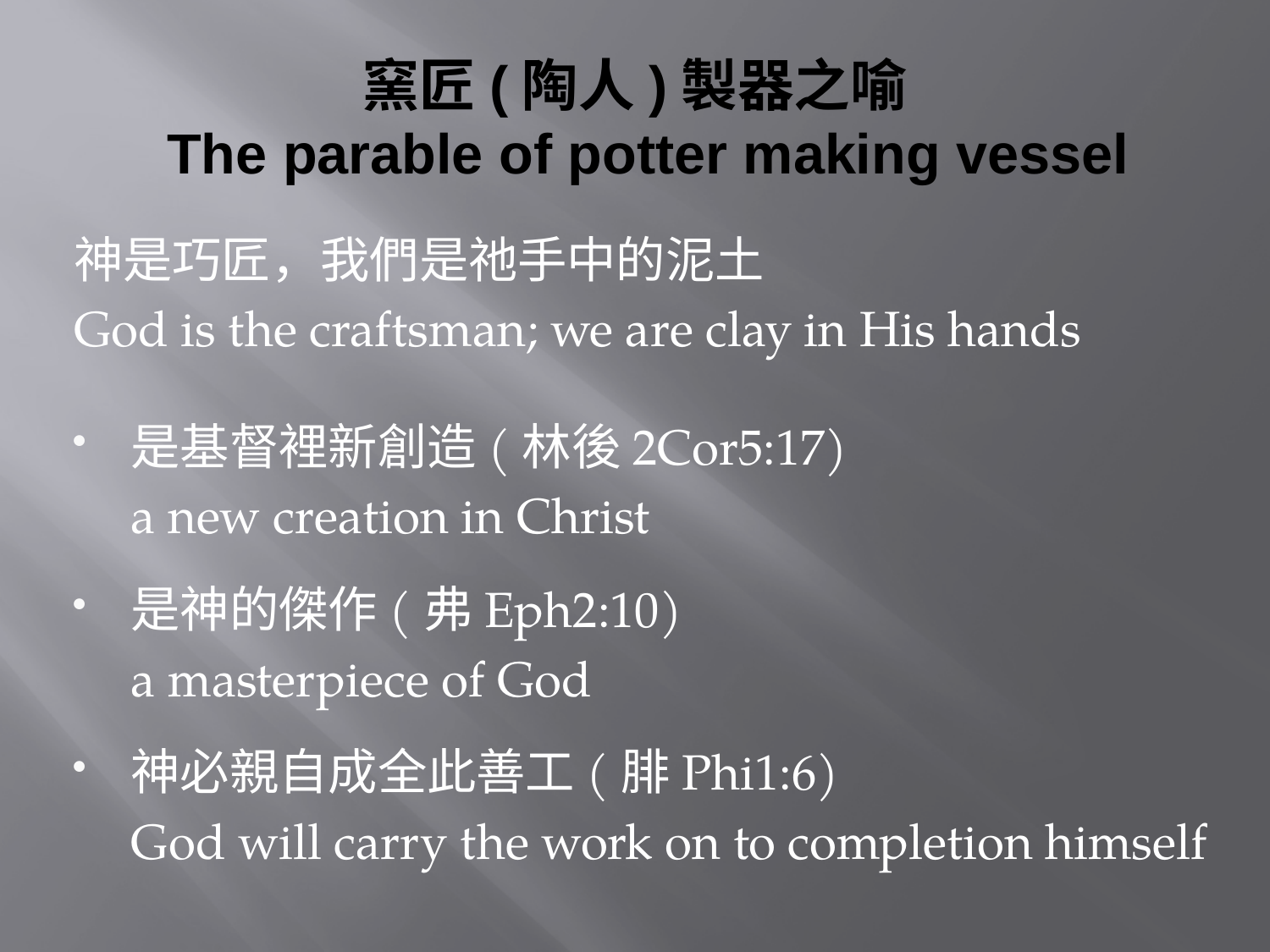

# 窯匠(陶人)製器之喻 The parable of potter making vessel
神是巧匠，我們是祂手中的泥土
God is the craftsman; we are clay in His hands

是基督裡新創造(林後2Cor5:17)
	a new creation in Christ

是神的傑作(弗Eph2:10)
	a masterpiece of God

神必親自成全此善工(腓Phi1:6)
	God will carry the work on to completion himself